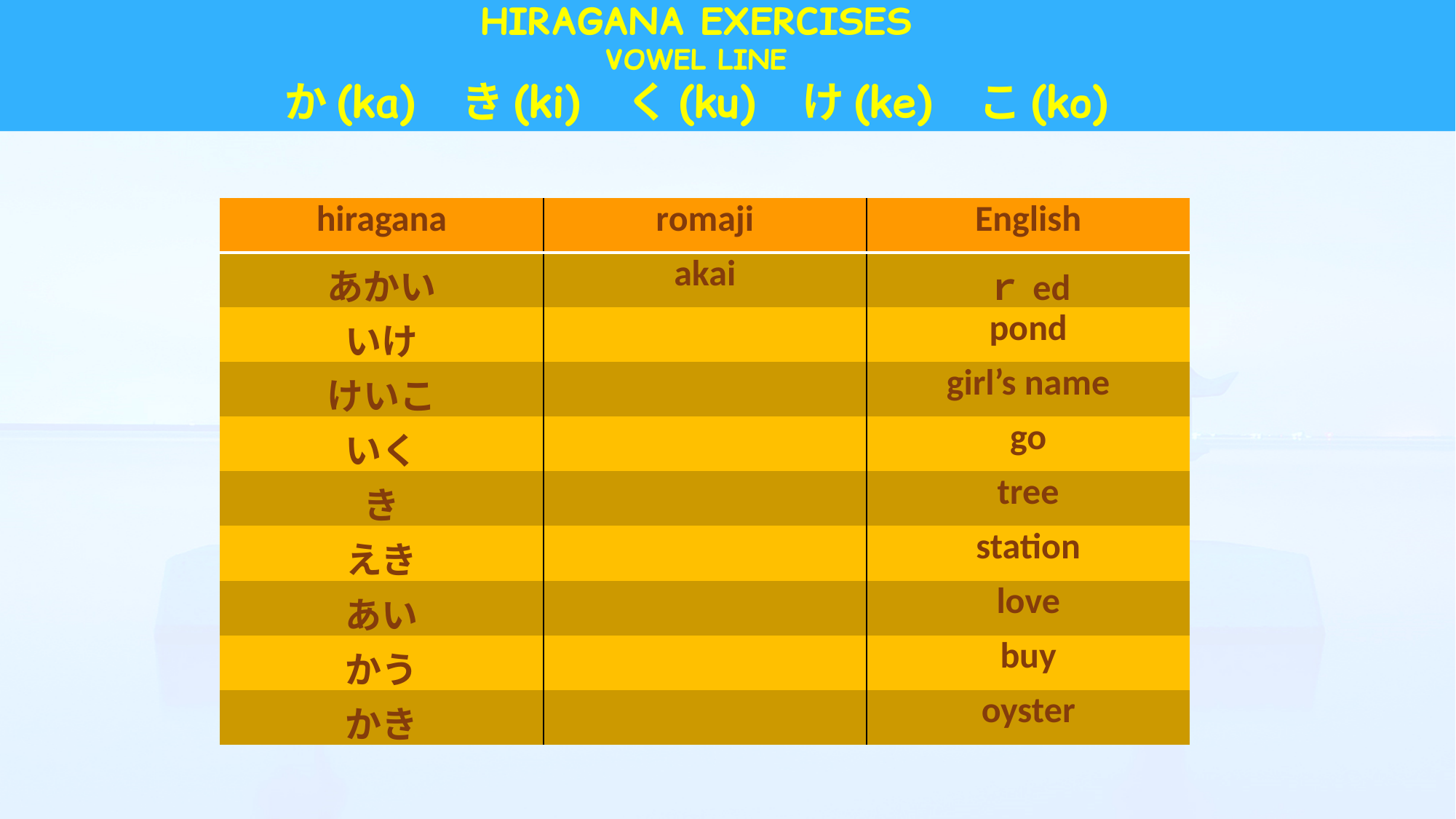

HIRAGANA EXERCISES
VOWEL LINE
か(ka)  き(ki)  く(ku)  け(ke)  こ(ko)
| hiragana | romaji | English |
| --- | --- | --- |
| あかい | akai | ｒed |
| いけ |  | pond |
| けいこ |  | girl’s name |
| いく |  | go |
| き |  | tree |
| えき |  | station |
| あい |  | love |
| かう |  | buy |
| かき |  | oyster |